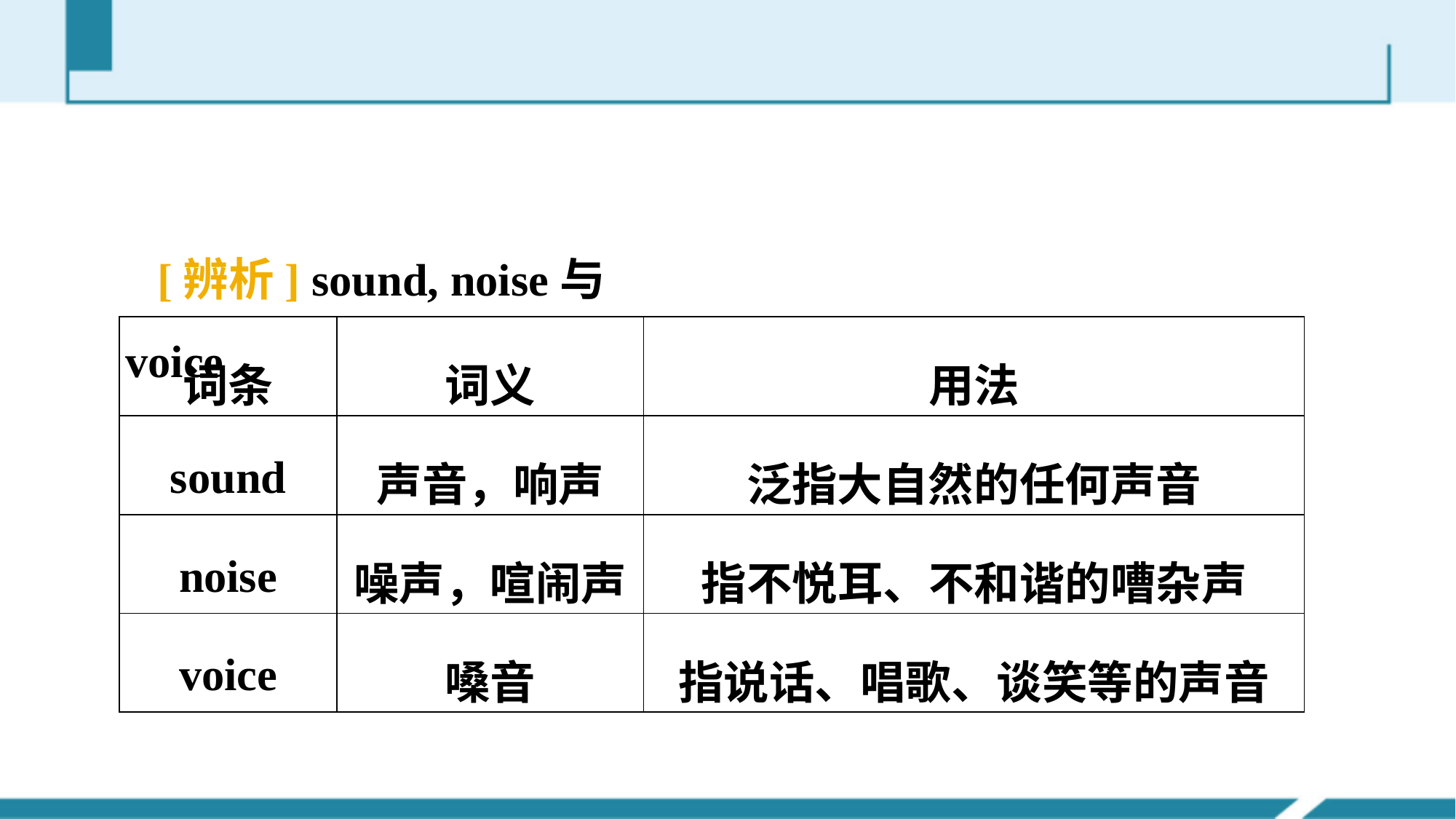

#
[辨析] sound, noise与voice
| 词条 | 词义 | 用法 |
| --- | --- | --- |
| sound | 声音，响声 | 泛指大自然的任何声音 |
| noise | 噪声，喧闹声 | 指不悦耳、不和谐的嘈杂声 |
| voice | 嗓音 | 指说话、唱歌、谈笑等的声音 |